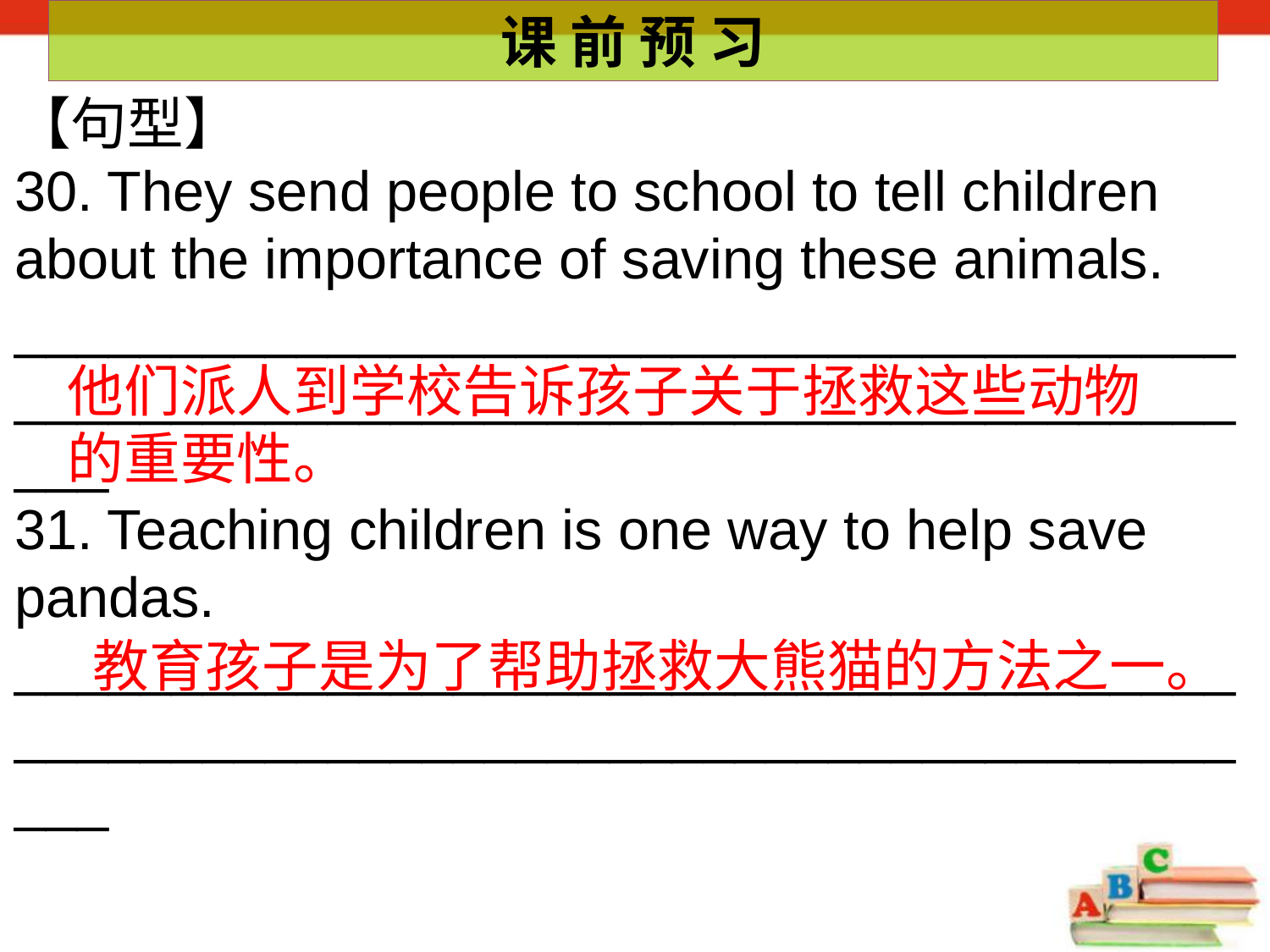

课 前 预 习
【句型】
30. They send people to school to tell children about the importance of saving these animals.
_________________________________________________________________________________
31. Teaching children is one way to help save pandas.
_________________________________________________________________________________
他们派人到学校告诉孩子关于拯救这些动物的重要性。
教育孩子是为了帮助拯救大熊猫的方法之一。